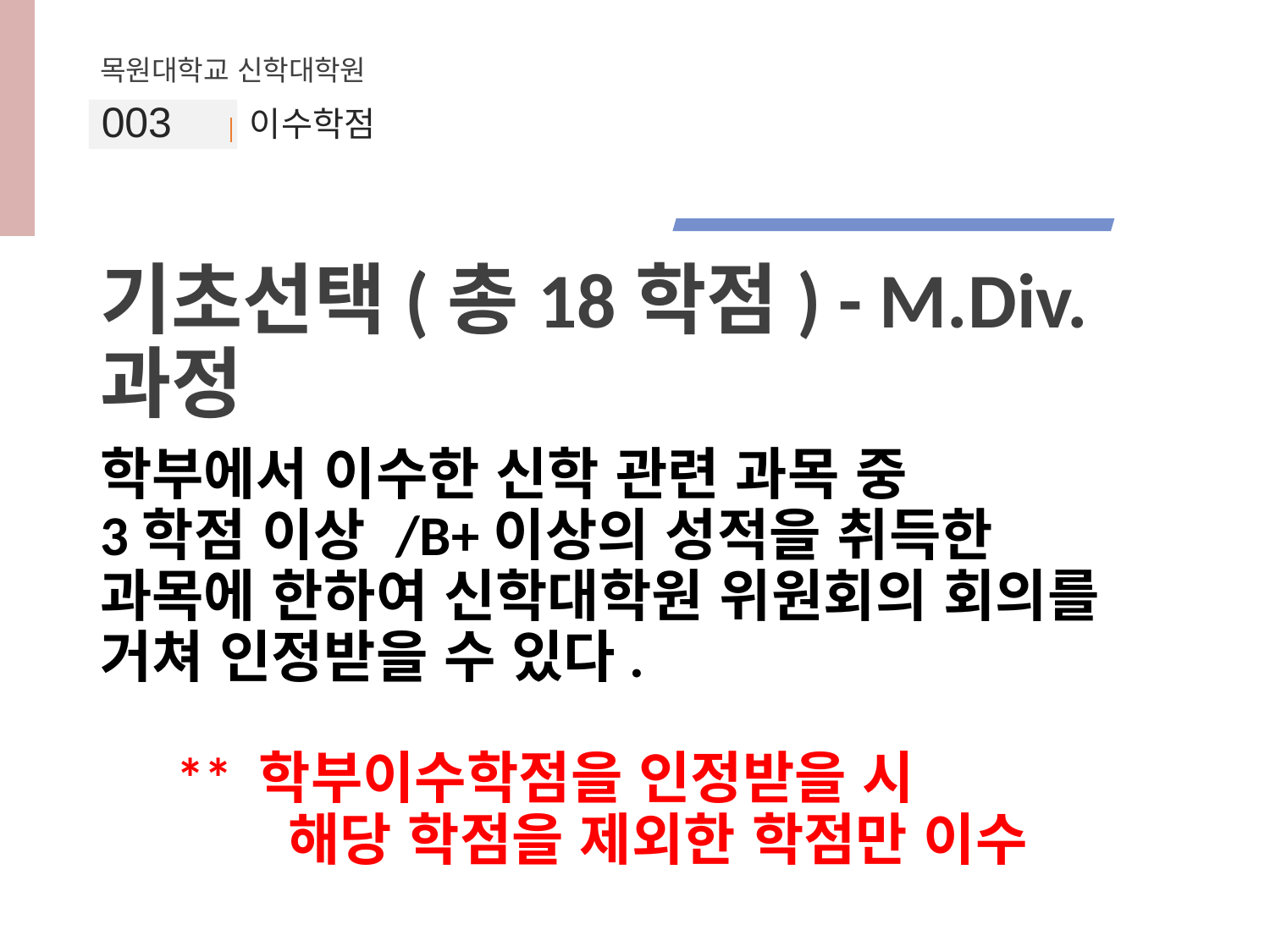

목원대학교 신학대학원
003
이수학점
기초선택(총18학점) - M.Div.과정

학부에서 이수한 신학 관련 과목 중
3학점 이상 /B+이상의 성적을 취득한
과목에 한하여 신학대학원 위원회의 회의를
거쳐 인정받을 수 있다.

      ** 학부이수학점을 인정받을 시
           해당 학점을 제외한 학점만 이수